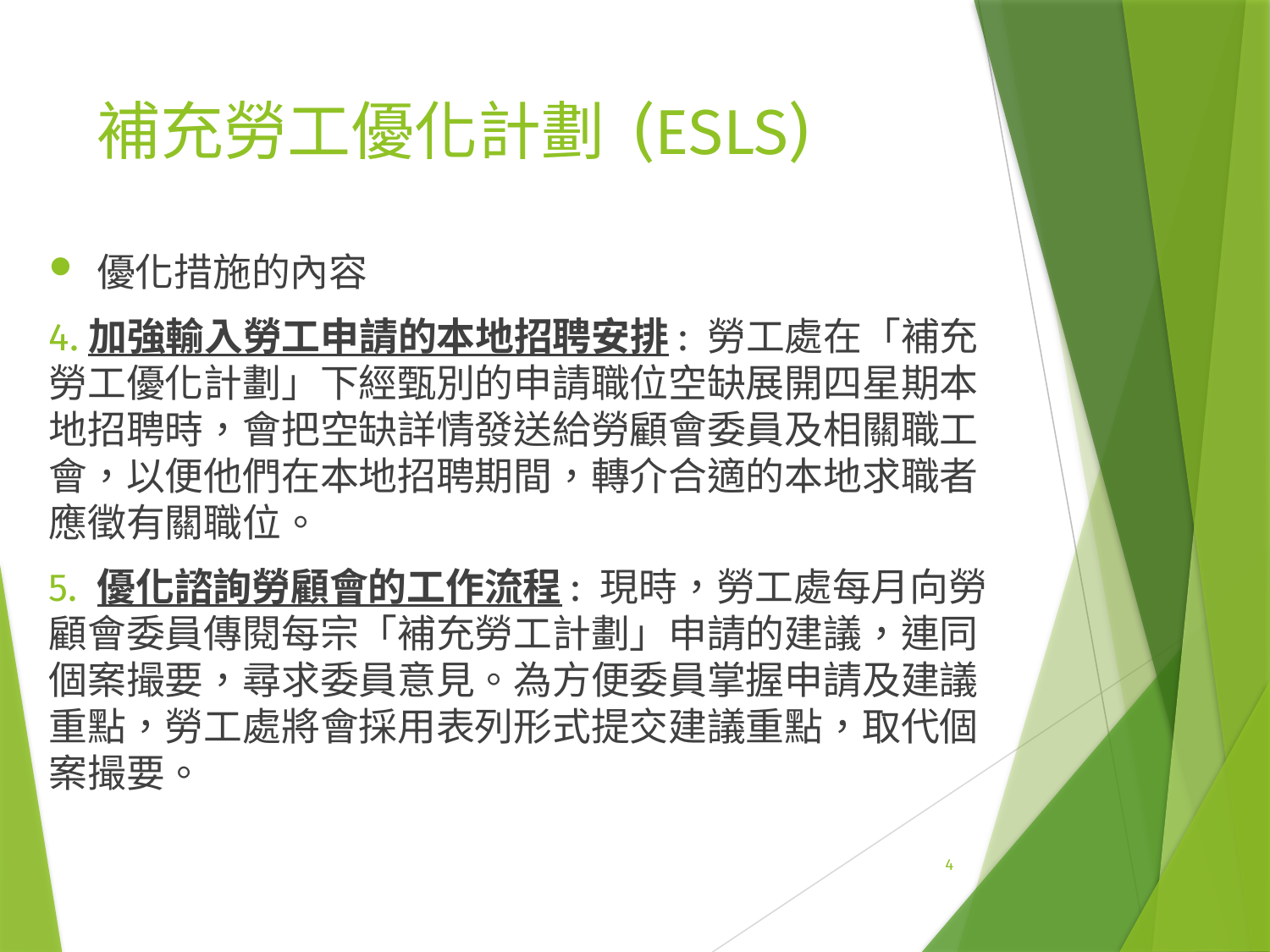

補充勞工優化計劃 (ESLS)
優化措施的內容
4.加強輸入勞工申請的本地招聘安排: 勞工處在「補充勞工優化計劃」下經甄別的申請職位空缺展開四星期本地招聘時，會把空缺詳情發送給勞顧會委員及相關職工會，以便他們在本地招聘期間，轉介合適的本地求職者應徵有關職位。
5. 優化諮詢勞顧會的工作流程: 現時，勞工處每月向勞顧會委員傳閱每宗「補充勞工計劃」申請的建議，連同個案撮要，尋求委員意見。為方便委員掌握申請及建議重點，勞工處將會採用表列形式提交建議重點，取代個案撮要。

4